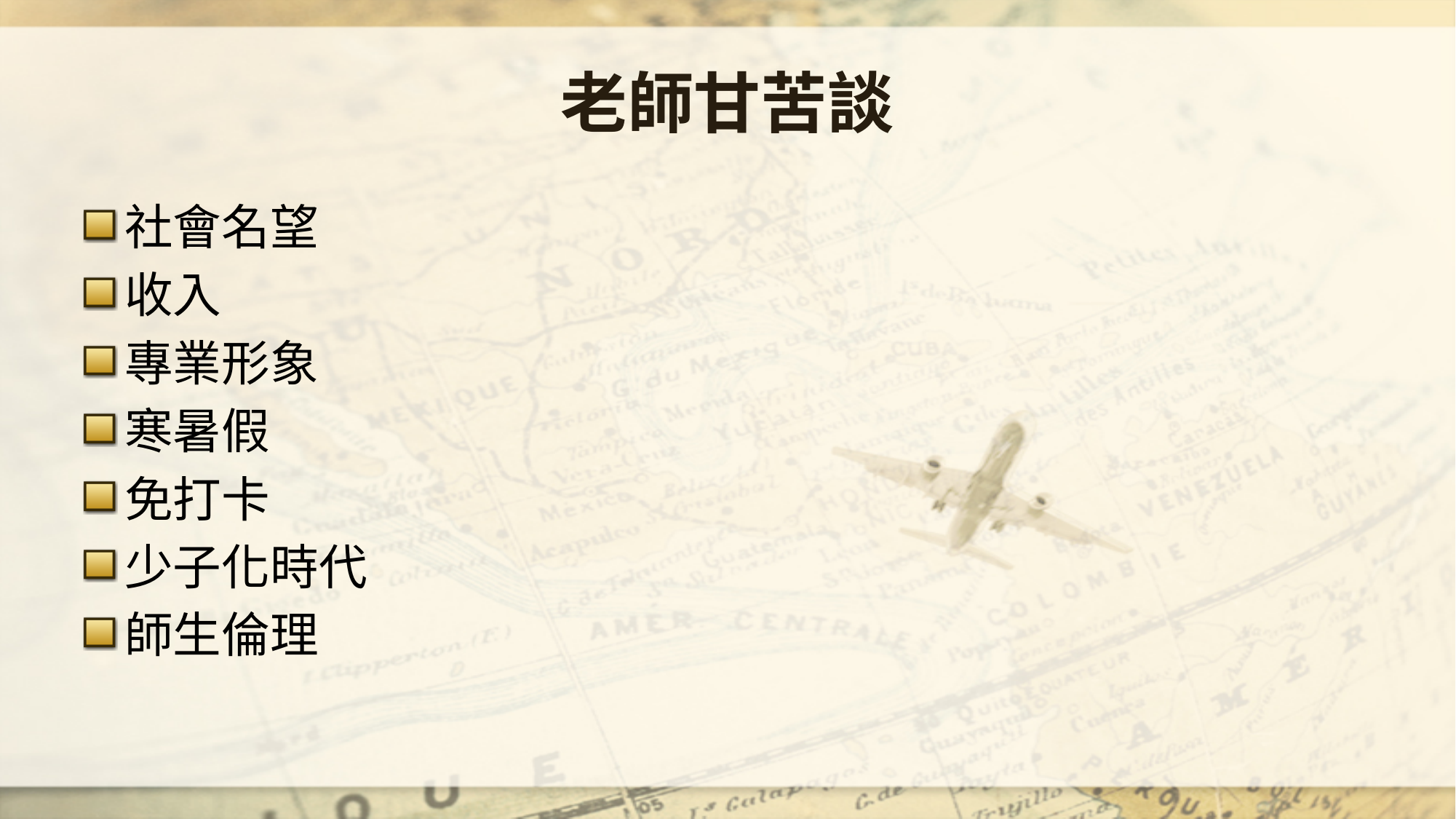

# 老師甘苦談
社會名望
收入
專業形象
寒暑假
免打卡
少子化時代
師生倫理